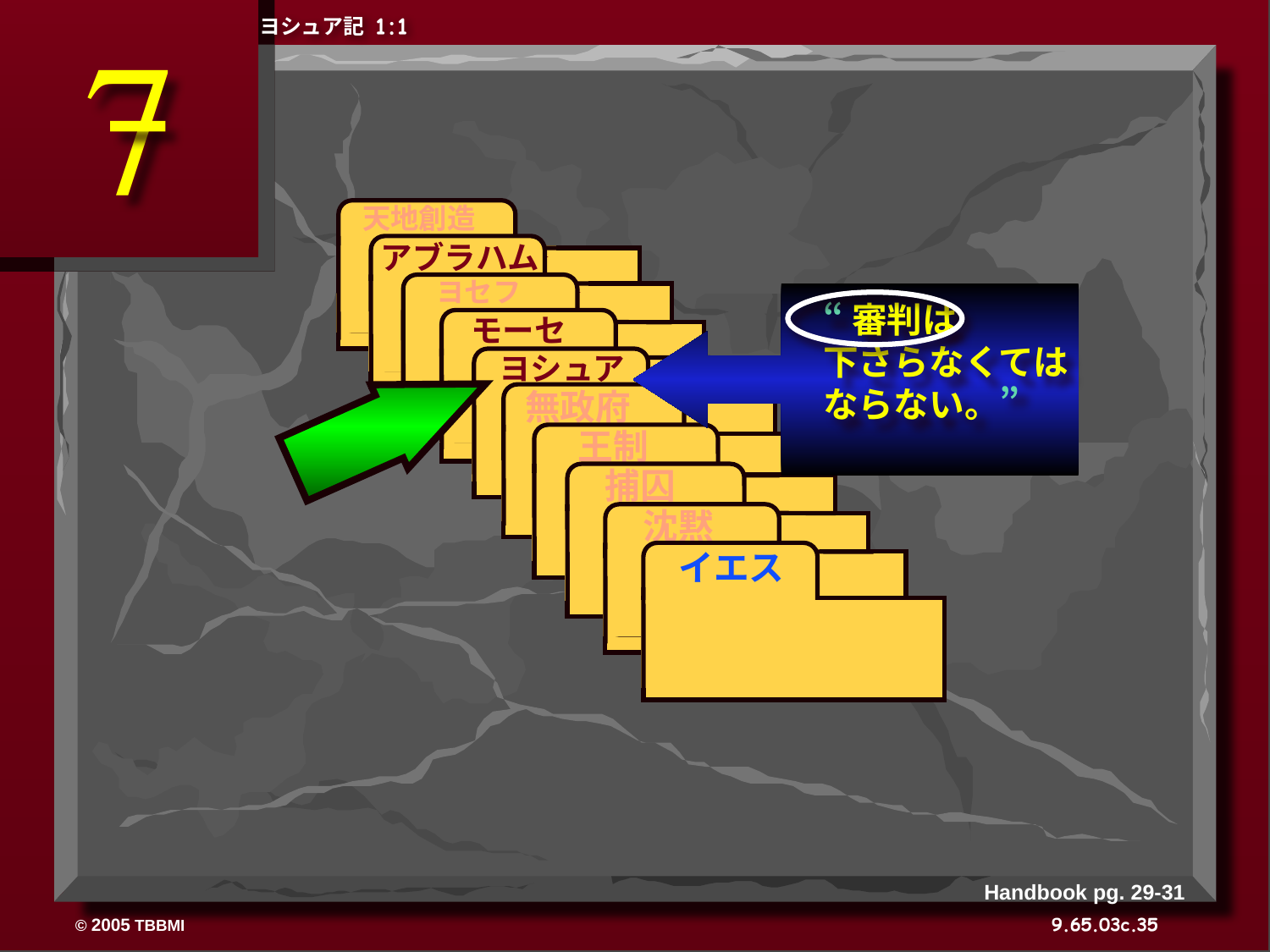

7

ヨシュア記 1:1

天地創造
ABRAHAM

  アブラハム
ABRAHAM

ヨセフ
ABRAHAM

モーセ

   ヨシュア

無政府

王制

捕囚

沈黙

イエス

“審判は
下さらなくては
ならない。”

Handbook pg. 29-31

35